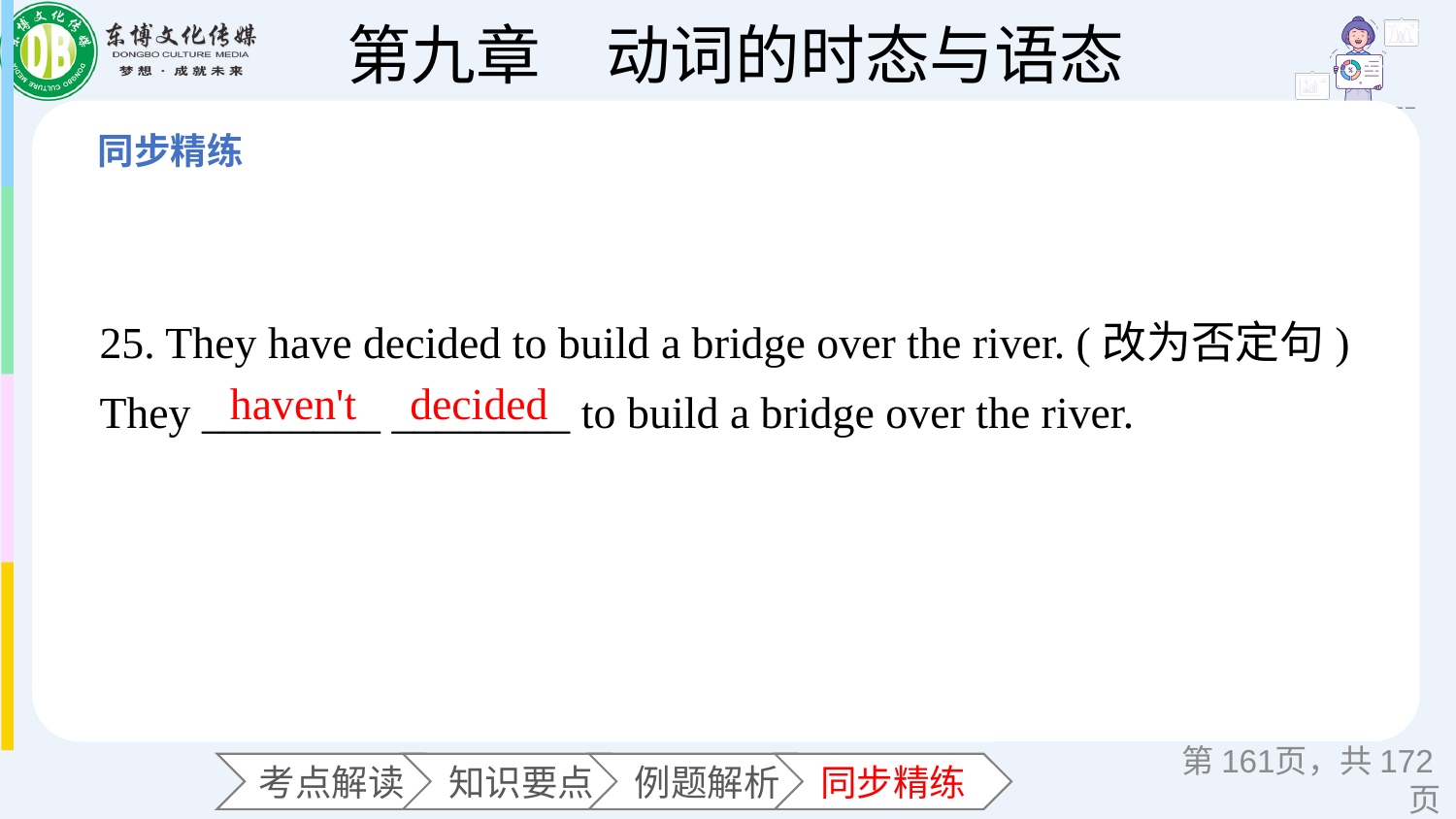

25. They have decided to build a bridge over the river. (改为否定句)
They ________ ________ to build a bridge over the river.
haven't
decided
第161页，共172页